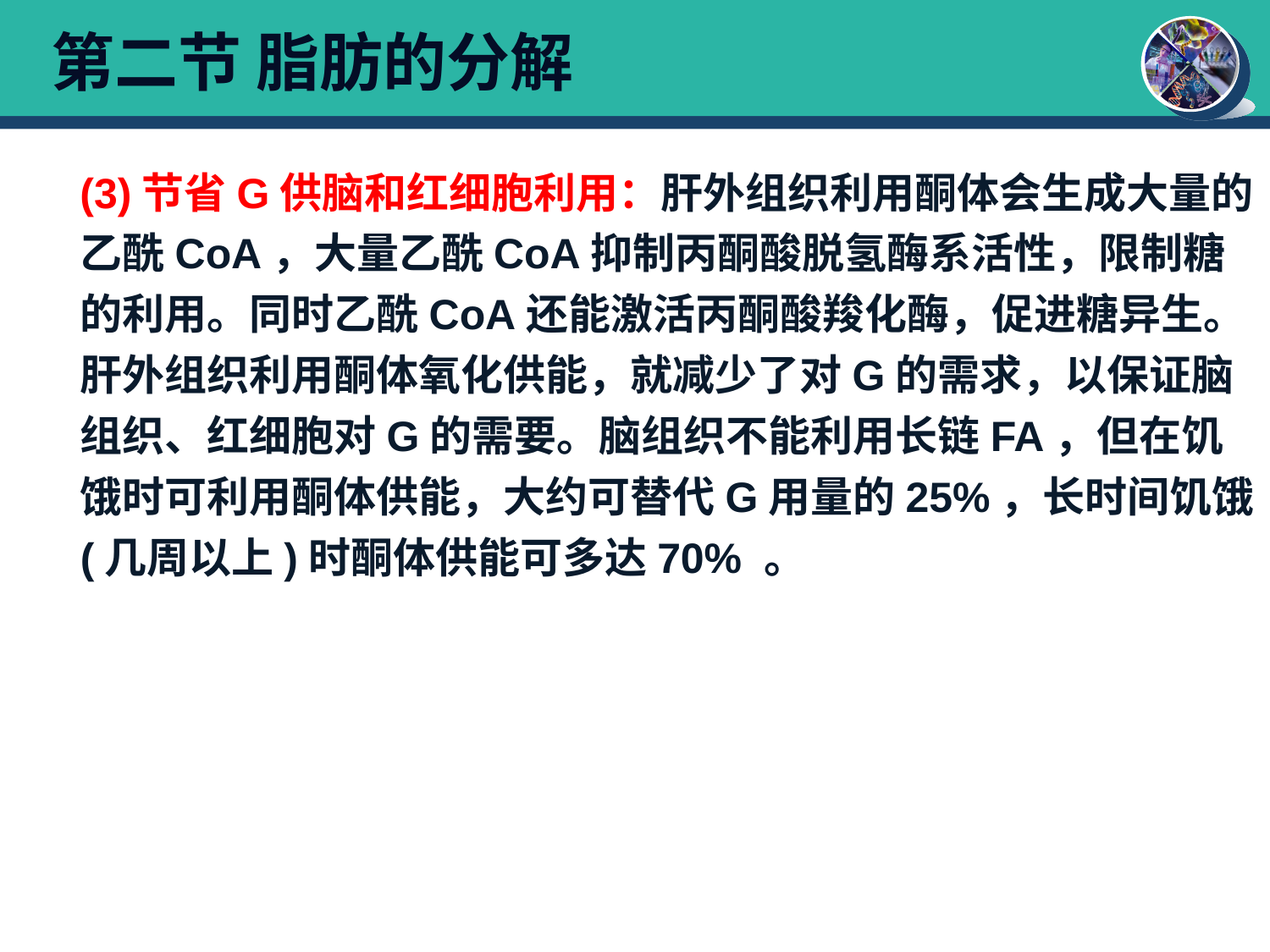

# 第二节 脂肪的分解
(3)节省G供脑和红细胞利用：肝外组织利用酮体会生成大量的乙酰CoA，大量乙酰CoA抑制丙酮酸脱氢酶系活性，限制糖的利用。同时乙酰CoA还能激活丙酮酸羧化酶，促进糖异生。肝外组织利用酮体氧化供能，就减少了对G的需求，以保证脑组织、红细胞对G的需要。脑组织不能利用长链FA，但在饥饿时可利用酮体供能，大约可替代G用量的25%，长时间饥饿(几周以上)时酮体供能可多达70% 。